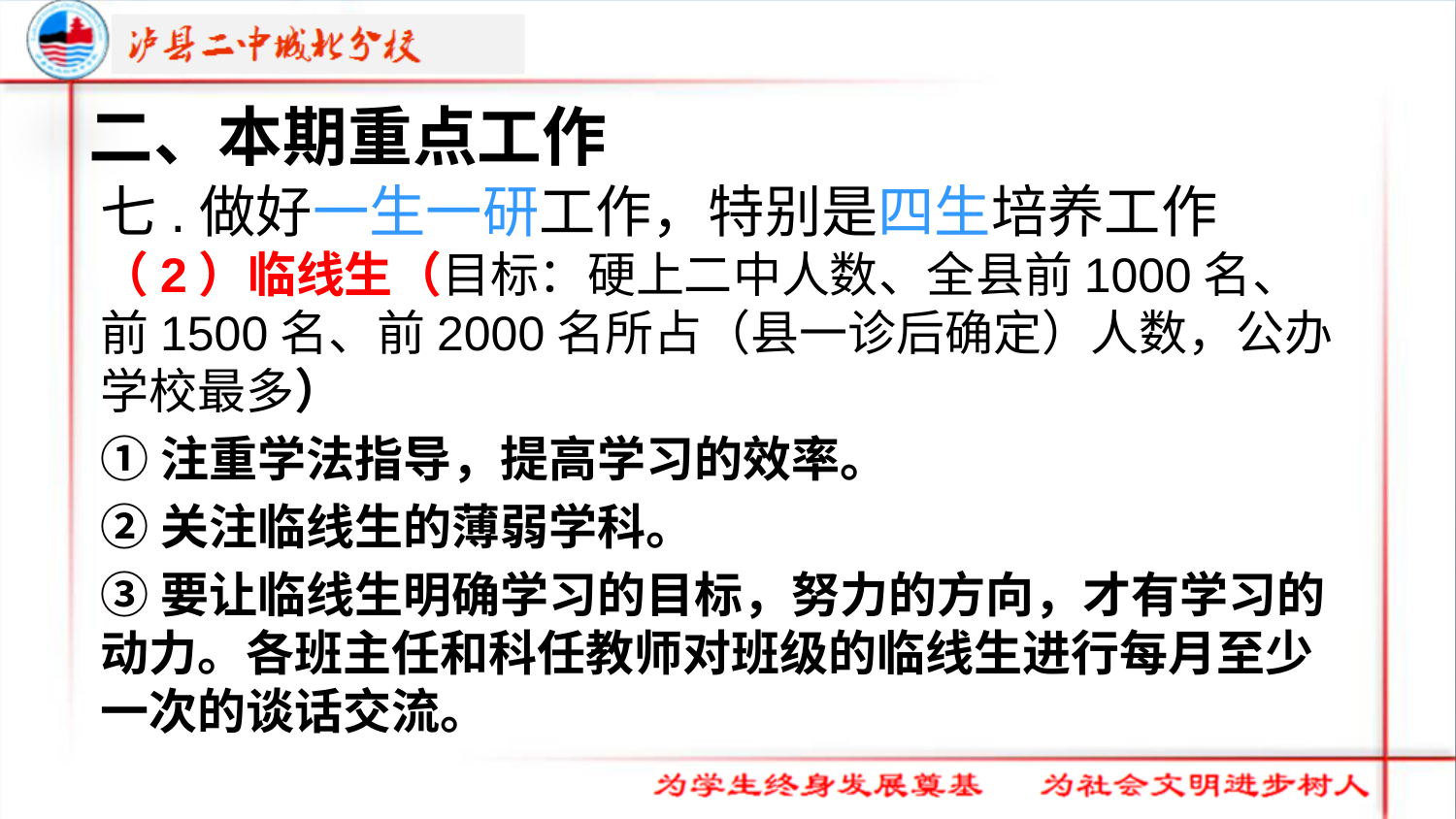

二、本期重点工作
七.做好一生一研工作，特别是四生培养工作
（2）临线生（目标：硬上二中人数、全县前1000名、前1500名、前2000名所占（县一诊后确定）人数，公办学校最多）
①注重学法指导，提高学习的效率。
②关注临线生的薄弱学科。
③要让临线生明确学习的目标，努力的方向，才有学习的动力。各班主任和科任教师对班级的临线生进行每月至少一次的谈话交流。